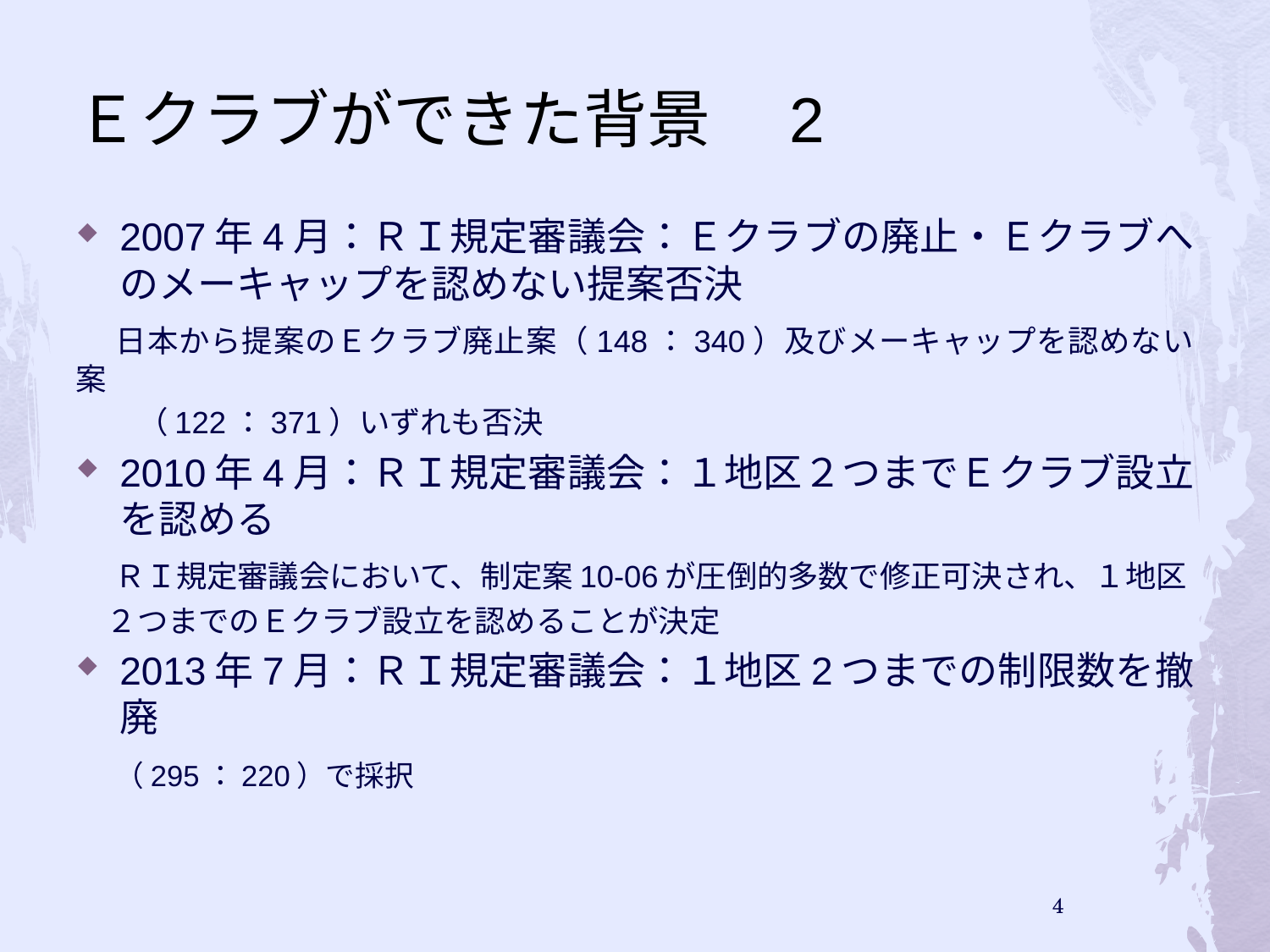

# Ｅクラブができた背景　2
2007年4月：ＲＩ規定審議会：Ｅクラブの廃止・Ｅクラブへのメーキャップを認めない提案否決
　日本から提案のＥクラブ廃止案（148：340）及びメーキャップを認めない案
　　（122：371）いずれも否決
2010年4月：ＲＩ規定審議会：１地区２つまでＥクラブ設立を認める
　ＲＩ規定審議会において、制定案10-06が圧倒的多数で修正可決され、１地区
　２つまでのＥクラブ設立を認めることが決定
2013年7月：ＲＩ規定審議会：１地区2つまでの制限数を撤廃
　（295：220）で採択
4